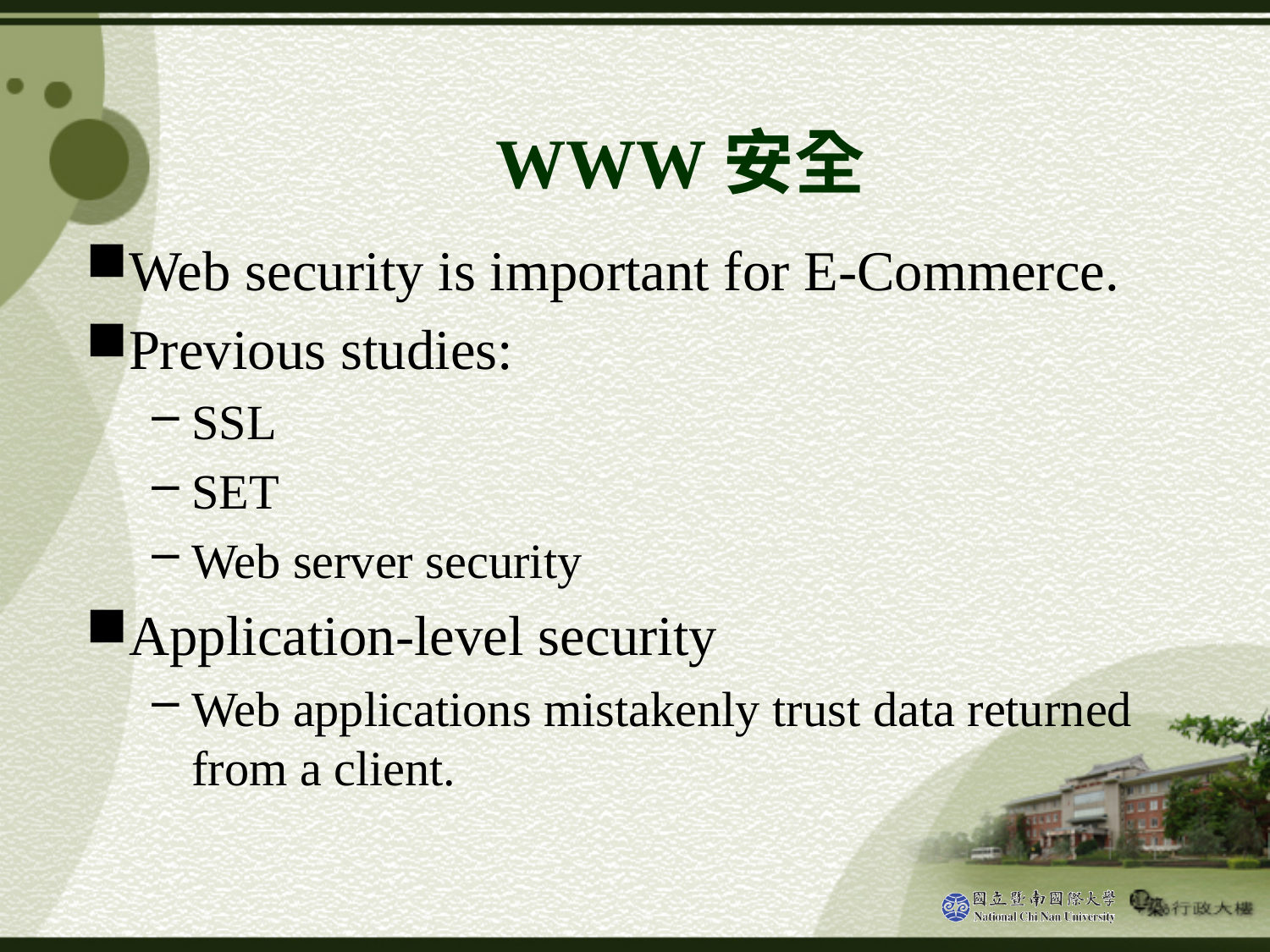

# WWW安全
Web security is important for E-Commerce.
Previous studies:
SSL
SET
Web server security
Application-level security
Web applications mistakenly trust data returned from a client.